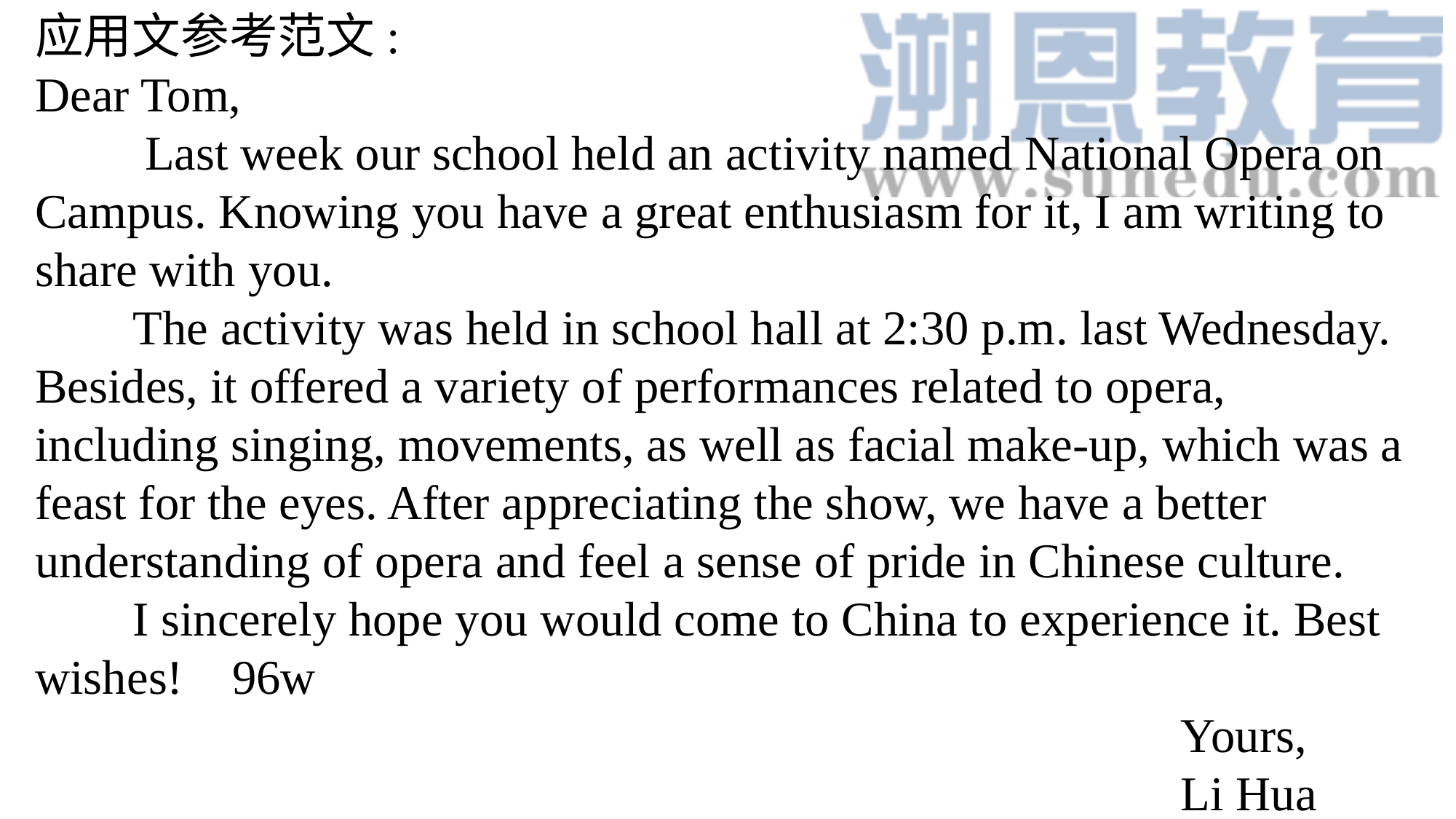

应用文参考范文:
Dear Tom,
         Last week our school held an activity named National Opera on Campus. Knowing you have a great enthusiasm for it, I am writing to share with you.
        The activity was held in school hall at 2:30 p.m. last Wednesday. Besides, it offered a variety of performances related to opera, including singing, movements, as well as facial make-up, which was a feast for the eyes. After appreciating the show, we have a better understanding of opera and feel a sense of pride in Chinese culture.
        I sincerely hope you would come to China to experience it. Best wishes!    96w
                                                                                              Yours,
                                                                                              Li Hua